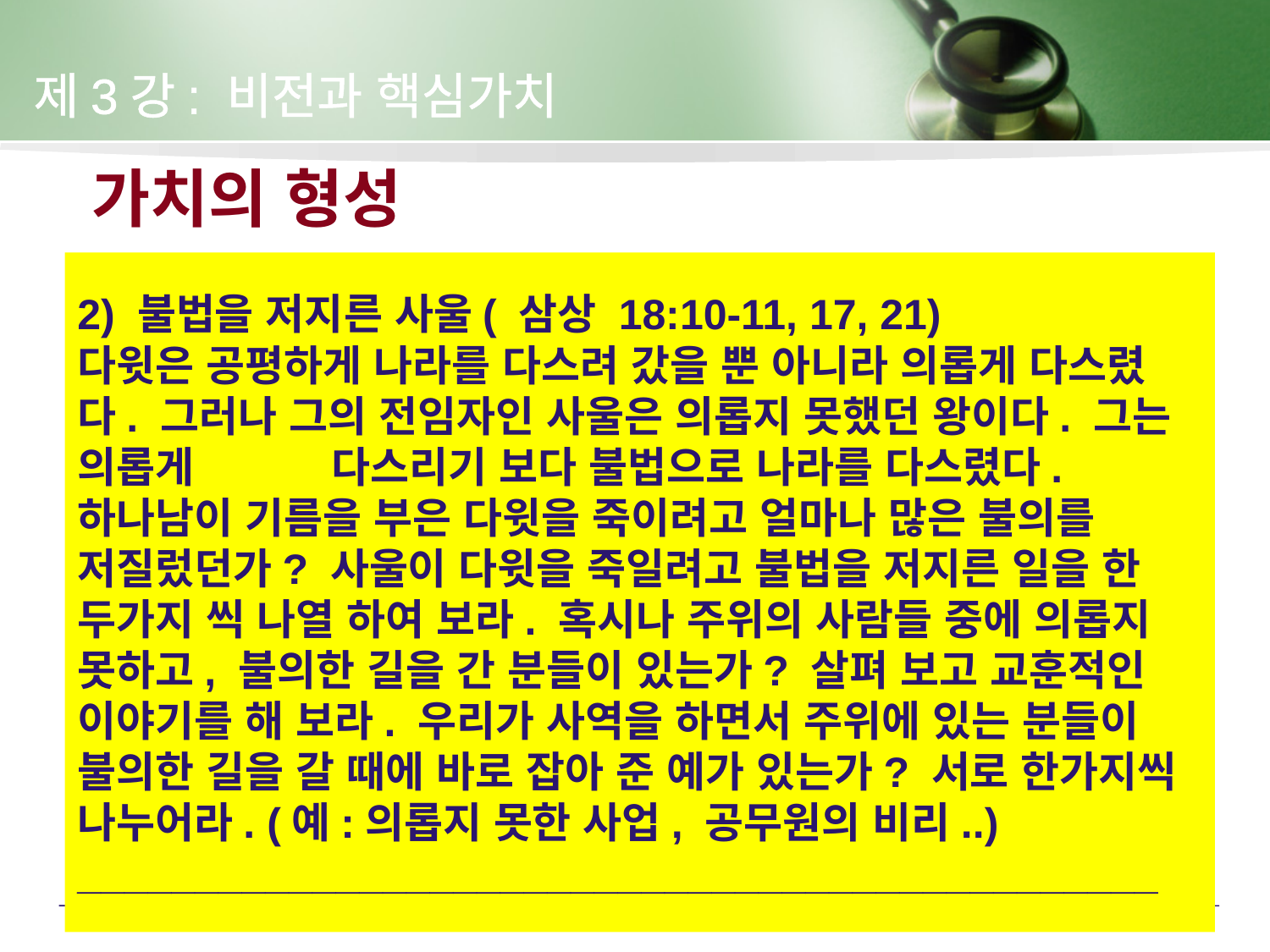

제3강: 비전과 핵심가치
# 가치의 형성

2) 불법을 저지른 사울( 삼상 18:10-11, 17, 21)
다윗은 공평하게 나라를 다스려 갔을 뿐 아니라 의롭게 다스렸다. 그러나 그의 전임자인 사울은 의롭지 못했던 왕이다. 그는 의롭게 	다스리기 보다 불법으로 나라를 다스렸다. 하나남이 기름을 부은 다윗을 죽이려고 얼마나 많은 불의를 저질렀던가? 사울이 다윗을 죽일려고 불법을 저지른 일을 한 두가지 씩 나열 하여 보라. 혹시나 주위의 사람들 중에 의롭지 못하고, 불의한 길을 간 분들이 있는가? 살펴 보고 교훈적인 이야기를 해 보라. 우리가 사역을 하면서 주위에 있는 분들이 불의한 길을 갈 때에 바로 잡아 준 예가 있는가? 서로 한가지씩 나누어라. (예:의롭지 못한 사업, 공무원의 비리..)
______________________________________________